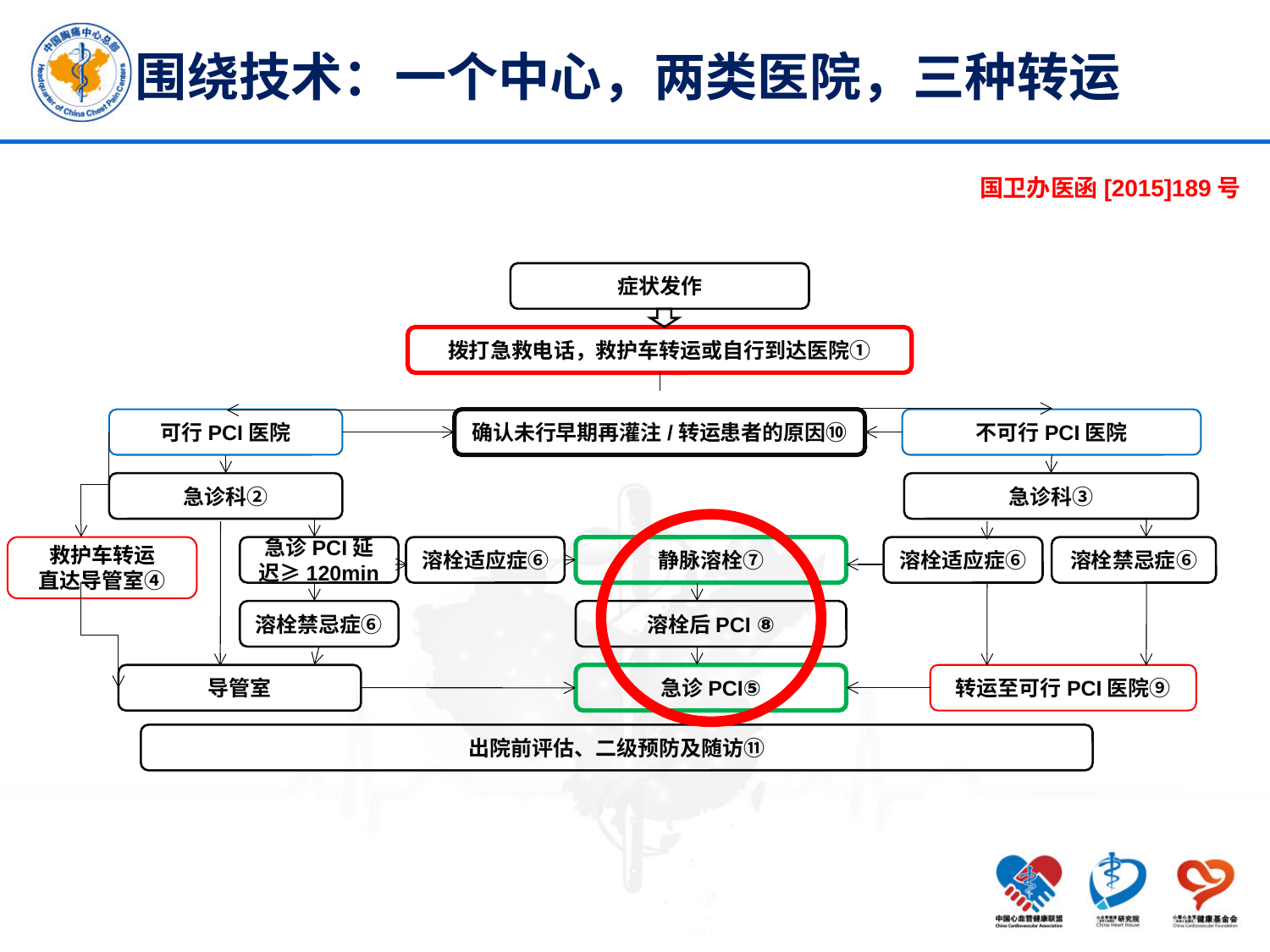

# 围绕技术：一个中心，两类医院，三种转运
国卫办医函[2015]189号
症状发作

拨打急救电话，救护车转运或自行到达医院①
可行PCI医院
确认未行早期再灌注/转运患者的原因⑩
不可行PCI医院
急诊科②
急诊科③
救护车转运
直达导管室④
溶栓适应症⑥
溶栓适应症⑥
急诊PCI延迟≥120min
静脉溶栓⑦
溶栓禁忌症⑥
溶栓禁忌症⑥
溶栓后PCI ⑧
导管室
急诊PCI⑤
转运至可行PCI医院⑨
出院前评估、二级预防及随访⑪